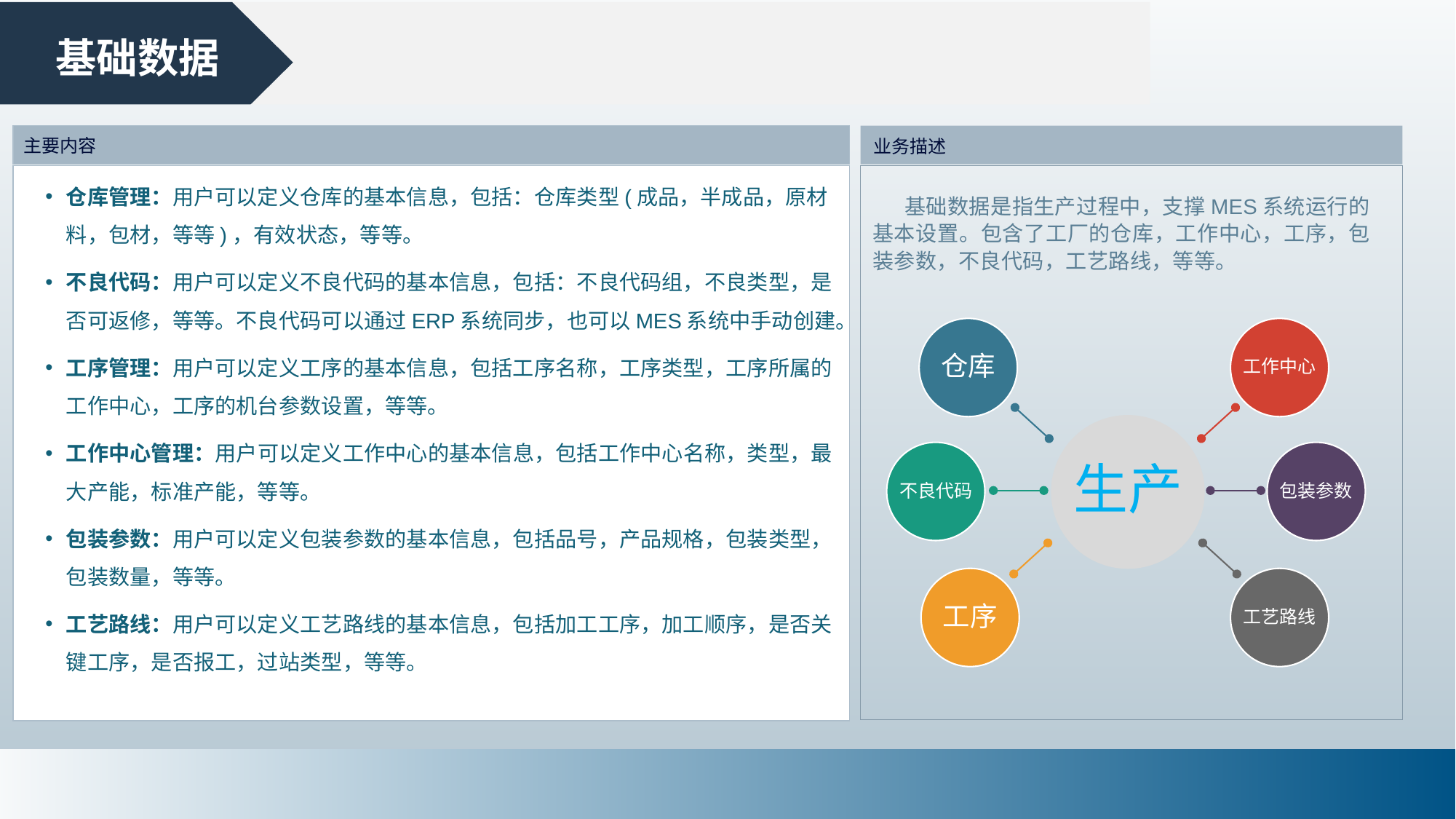

基础数据
主要内容
业务描述
仓库管理：用户可以定义仓库的基本信息，包括：仓库类型(成品，半成品，原材料，包材，等等)，有效状态，等等。
不良代码：用户可以定义不良代码的基本信息，包括：不良代码组，不良类型，是否可返修，等等。不良代码可以通过ERP系统同步，也可以MES系统中手动创建。
工序管理：用户可以定义工序的基本信息，包括工序名称，工序类型，工序所属的工作中心，工序的机台参数设置，等等。
工作中心管理：用户可以定义工作中心的基本信息，包括工作中心名称，类型，最大产能，标准产能，等等。
包装参数：用户可以定义包装参数的基本信息，包括品号，产品规格，包装类型，包装数量，等等。
工艺路线：用户可以定义工艺路线的基本信息，包括加工工序，加工顺序，是否关键工序，是否报工，过站类型，等等。

基础数据是指生产过程中，支撑MES系统运行的基本设置。包含了工厂的仓库，工作中心，工序，包装参数，不良代码，工艺路线，等等。
仓库
工作中心
生产

不良代码
包装参数

工序
工艺路线